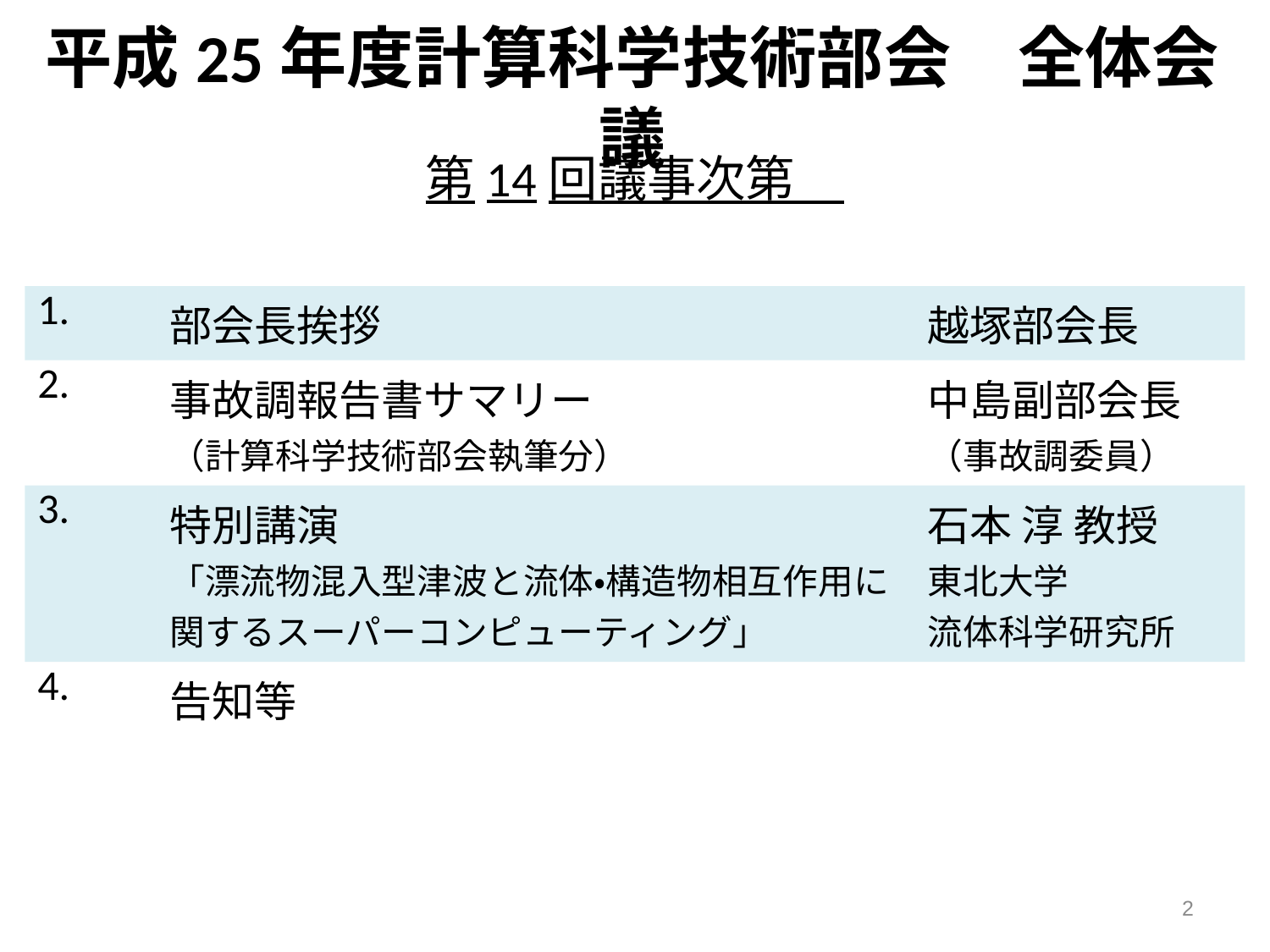

平成25年度計算科学技術部会　全体会議
第14回議事次第
| 1. | 部会長挨拶 | 越塚部会長 |
| --- | --- | --- |
| 2. | 事故調報告書サマリー （計算科学技術部会執筆分） | 中島副部会長 （事故調委員） |
| 3. | 特別講演 「漂流物混入型津波と流体・構造物相互作用に 関するスーパーコンピューティング」 | 石本 淳 教授 東北大学 流体科学研究所 |
| 4. | 告知等 |  |
2